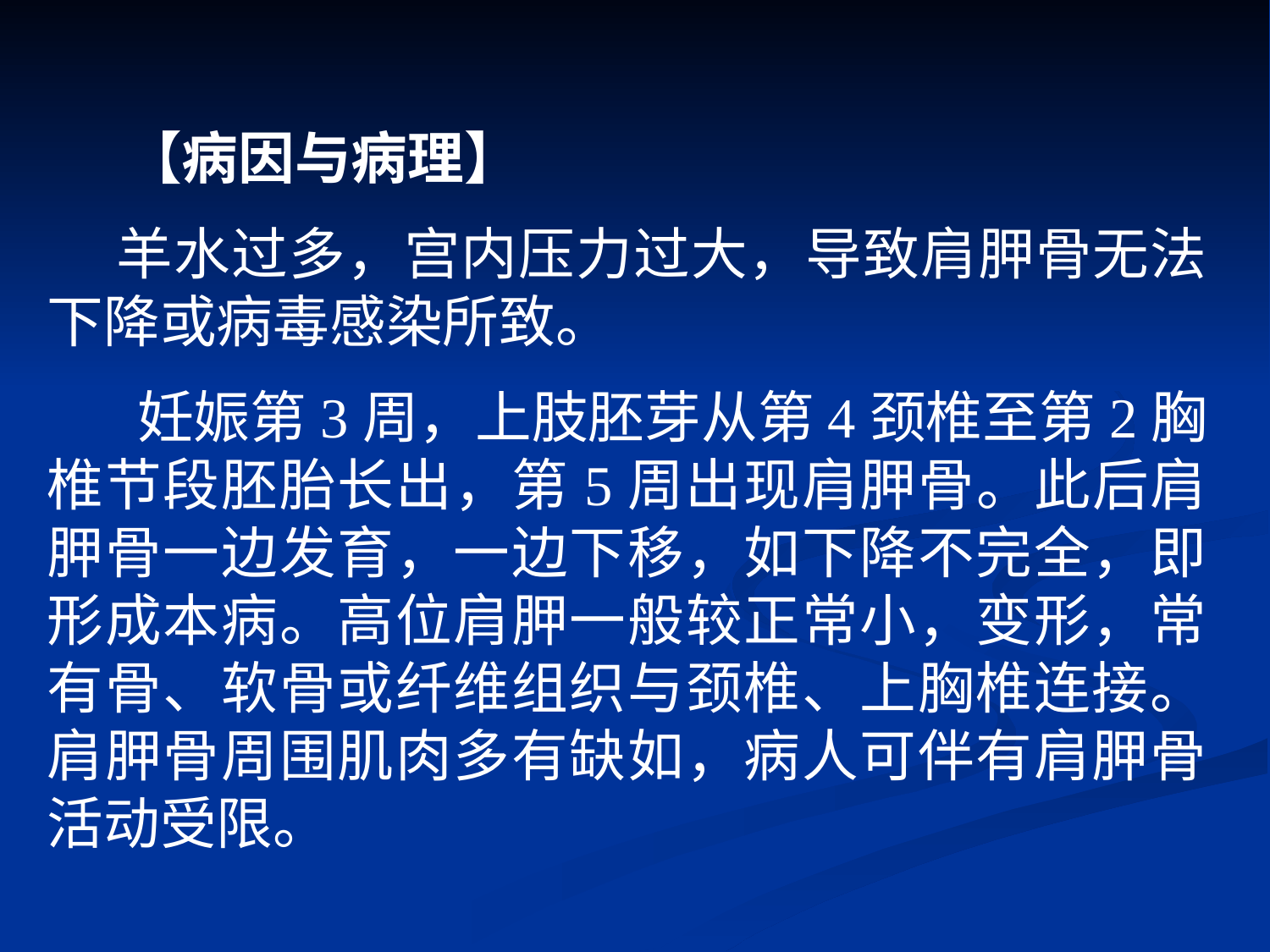

【病因与病理】
    羊水过多，宫内压力过大，导致肩胛骨无法下降或病毒感染所致。
      妊娠第3周，上肢胚芽从第4颈椎至第2胸椎节段胚胎长出，第5周出现肩胛骨。此后肩胛骨一边发育，一边下移，如下降不完全，即形成本病。高位肩胛一般较正常小，变形，常有骨、软骨或纤维组织与颈椎、上胸椎连接。肩胛骨周围肌肉多有缺如，病人可伴有肩胛骨活动受限。